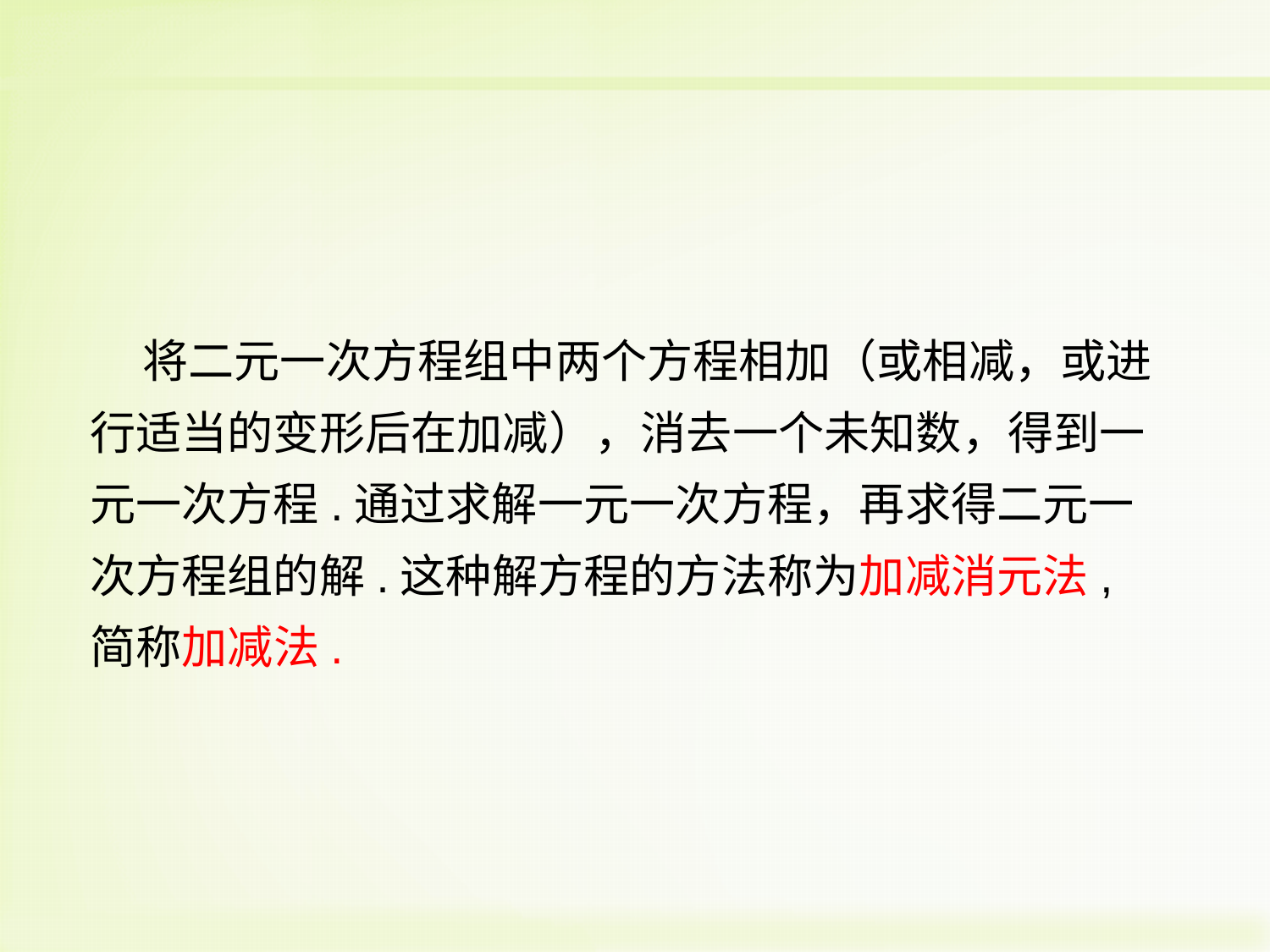

将二元一次方程组中两个方程相加（或相减，或进行适当的变形后在加减），消去一个未知数，得到一元一次方程.通过求解一元一次方程，再求得二元一次方程组的解.这种解方程的方法称为加减消元法,简称加减法.